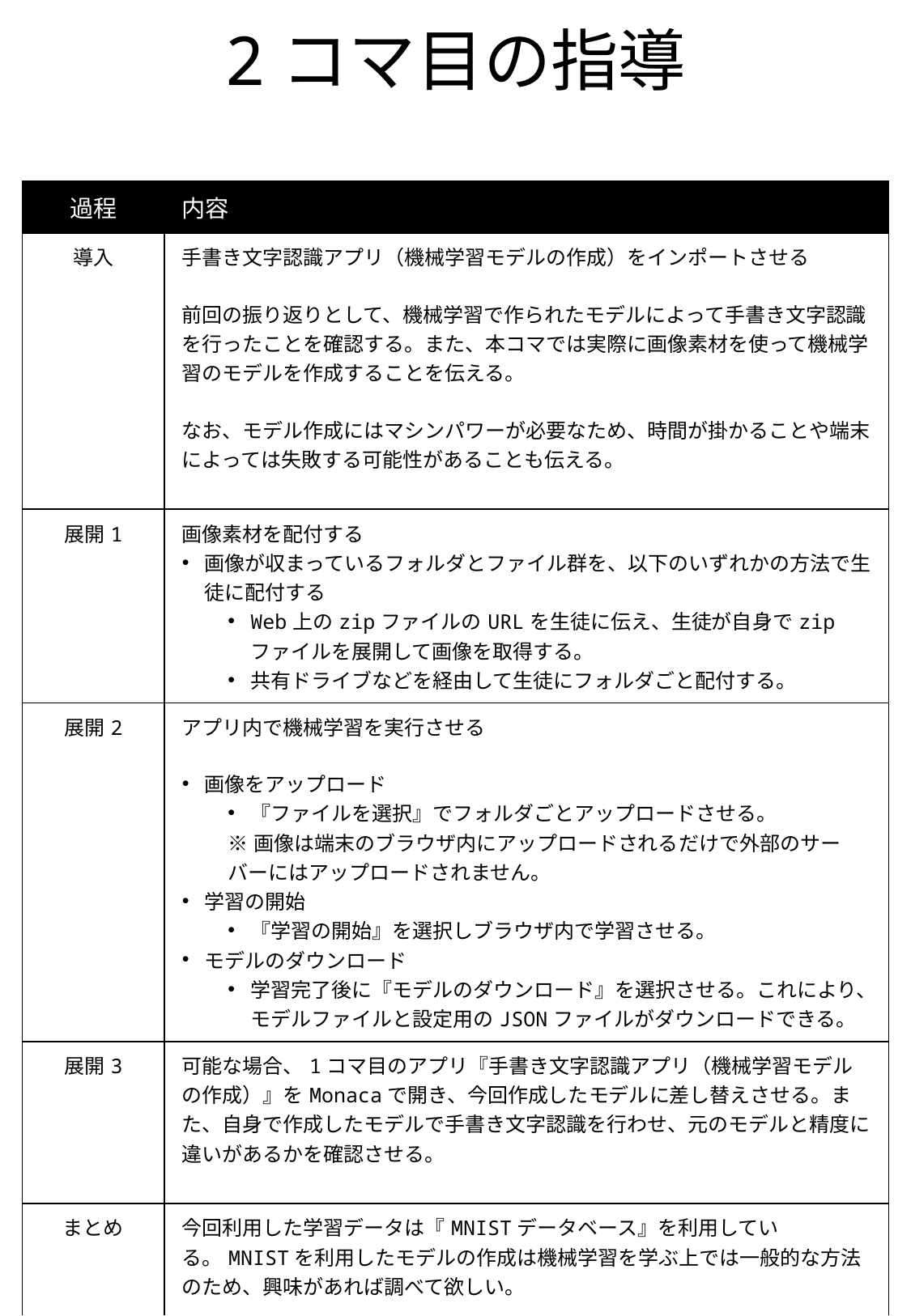

# 2コマ目の指導
| 過程 | 内容 |
| --- | --- |
| 導入 | 手書き文字認識アプリ（機械学習モデルの作成）をインポートさせる 前回の振り返りとして、機械学習で作られたモデルによって手書き文字認識を行ったことを確認する。また、本コマでは実際に画像素材を使って機械学習のモデルを作成することを伝える。 なお、モデル作成にはマシンパワーが必要なため、時間が掛かることや端末によっては失敗する可能性があることも伝える。 |
| 展開1 | 画像素材を配付する 画像が収まっているフォルダとファイル群を、以下のいずれかの方法で生徒に配付する Web上のzipファイルのURLを生徒に伝え、生徒が自身でzipファイルを展開して画像を取得する。 共有ドライブなどを経由して生徒にフォルダごと配付する。 |
| 展開2 | アプリ内で機械学習を実行させる 画像をアップロード 『ファイルを選択』でフォルダごとアップロードさせる。 ※画像は端末のブラウザ内にアップロードされるだけで外部のサーバーにはアップロードされません。 学習の開始 『学習の開始』を選択しブラウザ内で学習させる。 モデルのダウンロード 学習完了後に『モデルのダウンロード』を選択させる。これにより、モデルファイルと設定用のJSONファイルがダウンロードできる。 |
| 展開3 | 可能な場合、1コマ目のアプリ『手書き文字認識アプリ（機械学習モデルの作成）』をMonacaで開き、今回作成したモデルに差し替えさせる。また、自身で作成したモデルで手書き文字認識を行わせ、元のモデルと精度に違いがあるかを確認させる。 |
| まとめ | 今回利用した学習データは『MNISTデータベース』を利用している。MNISTを利用したモデルの作成は機械学習を学ぶ上では一般的な方法のため、興味があれば調べて欲しい。 なお、本アプリではブラウザで学習を行う関係上、扱う学習データの数を大幅に減らした上で実習している。MNISTには元々7万枚の画像が含まれているため、それを全て利用すれば更に精度の高いモデルを作ることができる。 |